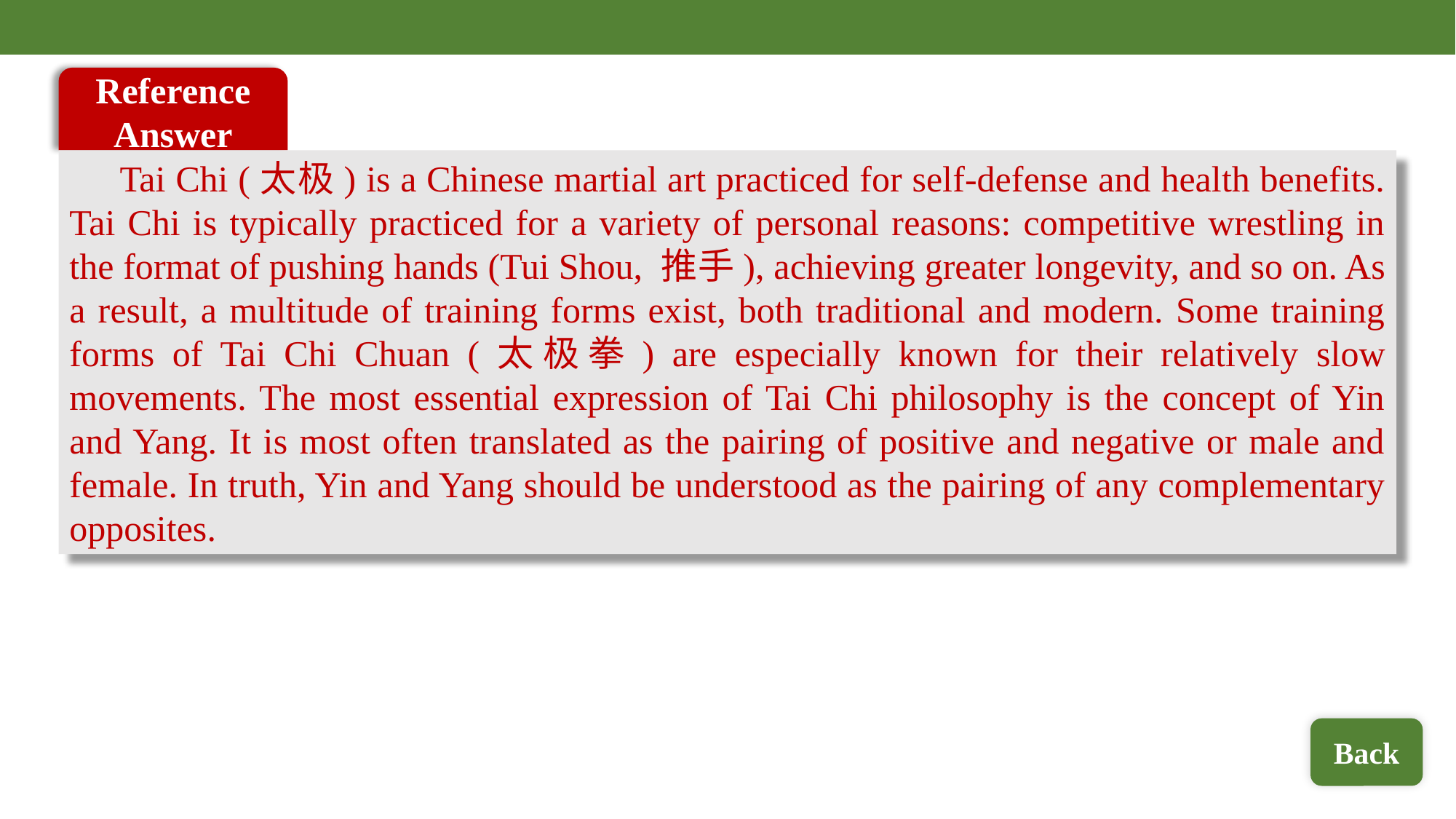

Reference Answer
     Tai Chi (太极) is a Chinese martial art practiced for self-defense and health benefits. Tai Chi is typically practiced for a variety of personal reasons: competitive wrestling in the format of pushing hands (Tui Shou, 推手), achieving greater longevity, and so on. As a result, a multitude of training forms exist, both traditional and modern. Some training forms of Tai Chi Chuan (太极拳) are especially known for their relatively slow movements. The most essential expression of Tai Chi philosophy is the concept of Yin and Yang. It is most often translated as the pairing of positive and negative or male and female. In truth, Yin and Yang should be understood as the pairing of any complementary opposites.
Back